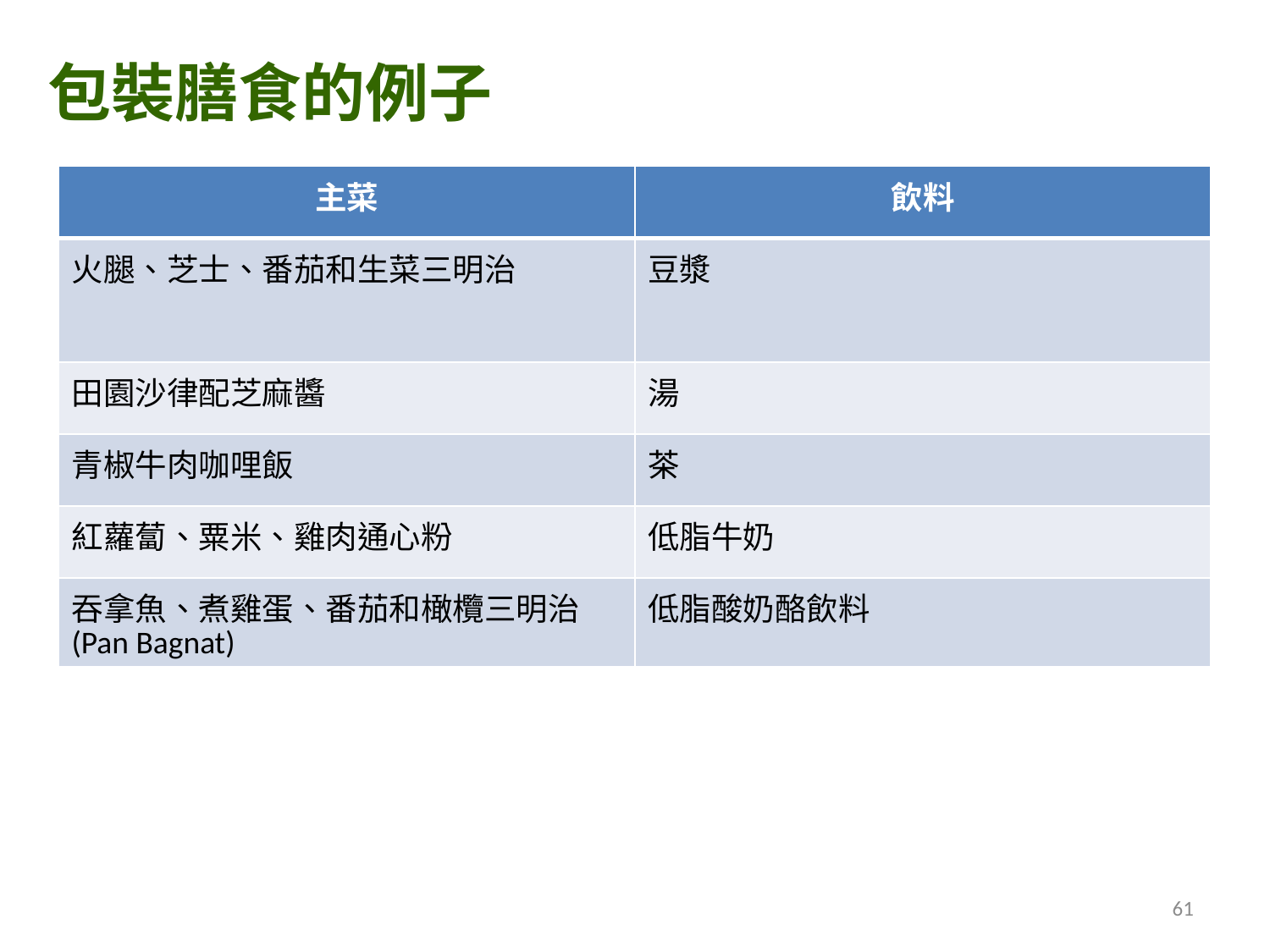

包裝膳食的例子
| 主菜 | 飲料 |
| --- | --- |
| 火腿、芝士、番茄和生菜三明治 | 豆漿 |
| 田園沙律配芝麻醬 | 湯 |
| 青椒牛肉咖哩飯 | 茶 |
| 紅蘿蔔、粟米、雞肉通心粉 | 低脂牛奶 |
| 吞拿魚、煮雞蛋、番茄和橄欖三明治(Pan Bagnat) | 低脂酸奶酪飲料 |
61